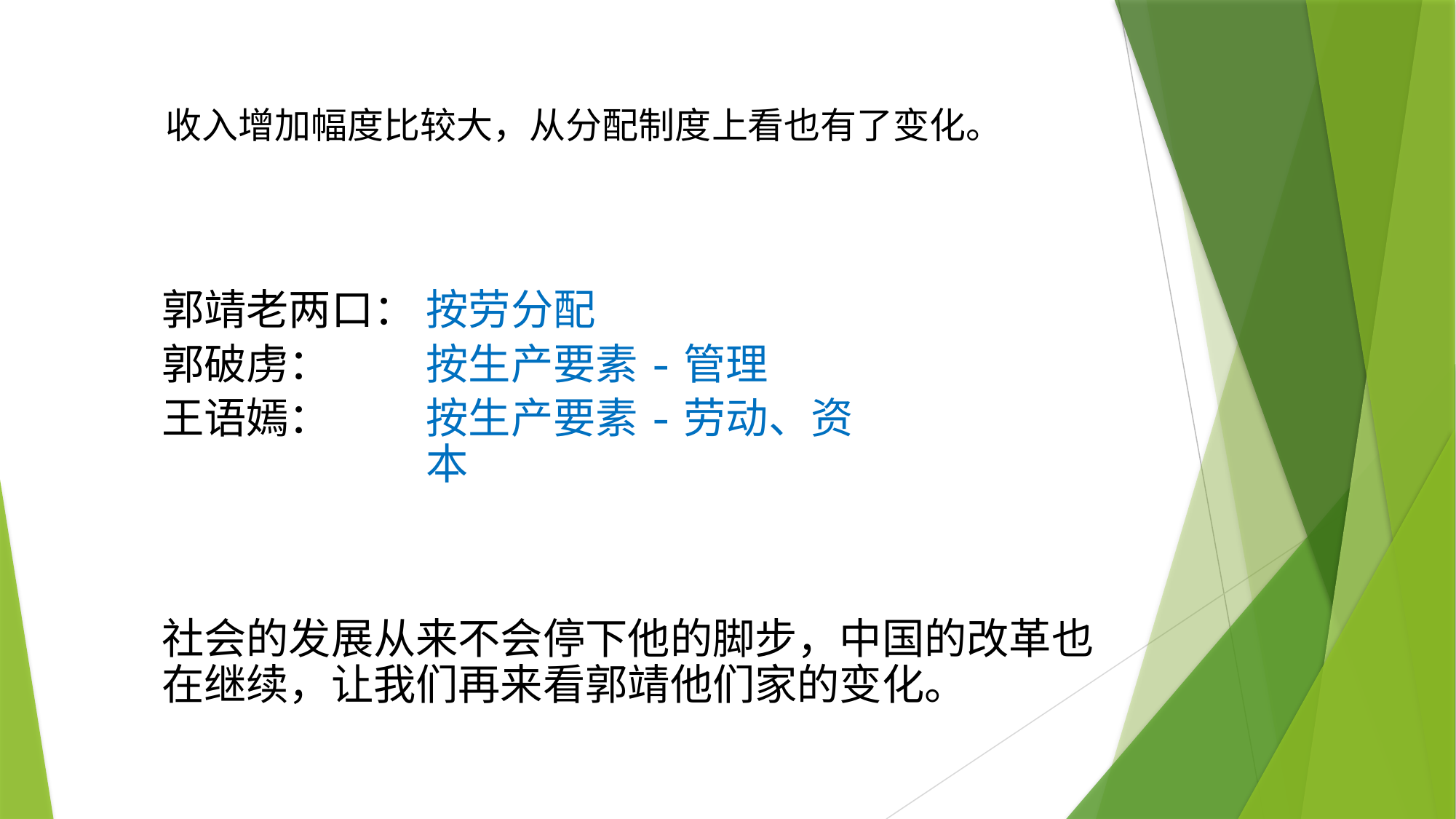

收入增加幅度比较大，从分配制度上看也有了变化。
按劳分配
按生产要素-管理
按生产要素-劳动、资本
郭靖老两口：
郭破虏：
王语嫣：
社会的发展从来不会停下他的脚步，中国的改革也在继续，让我们再来看郭靖他们家的变化。